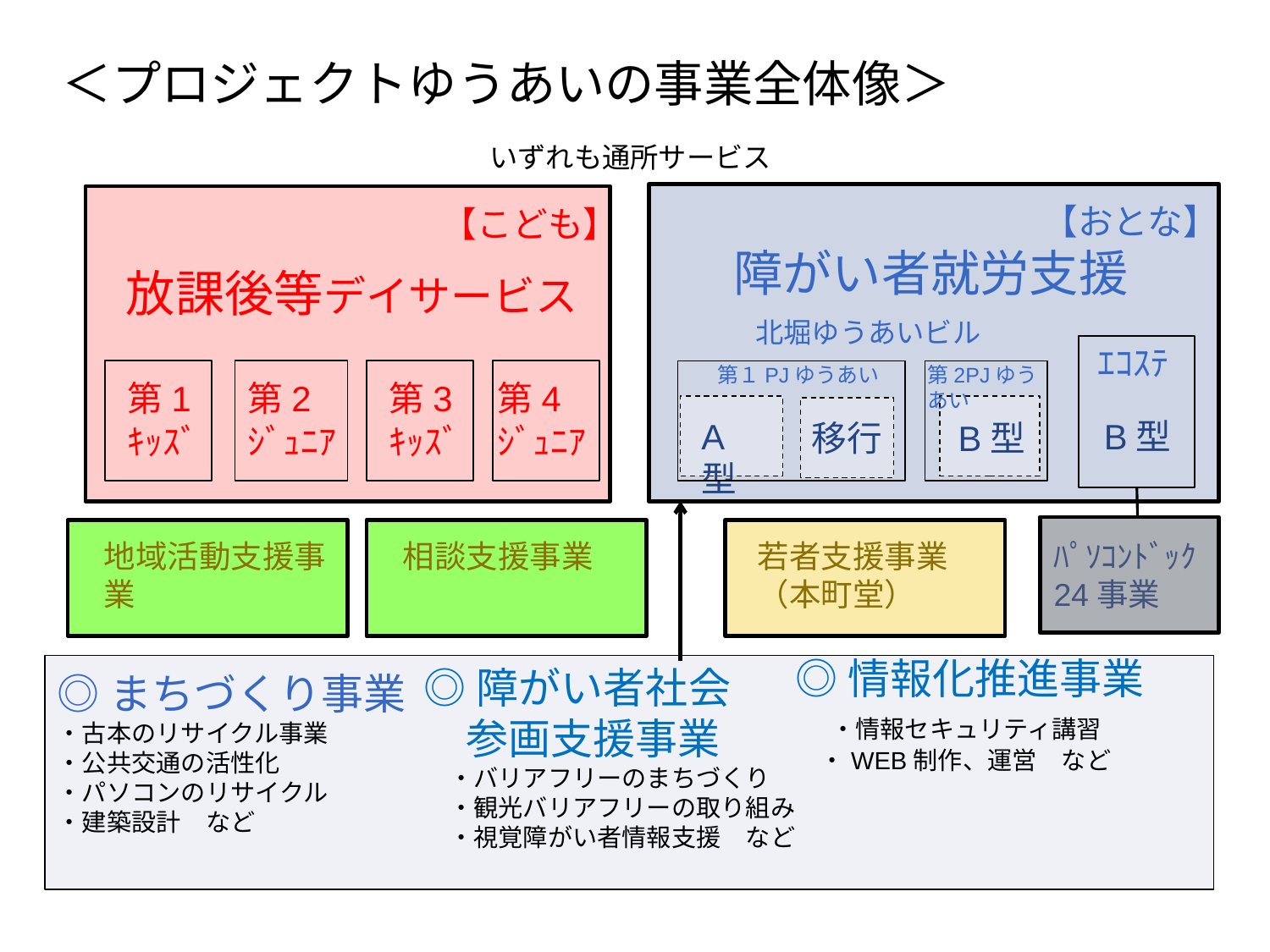

＜プロジェクトゆうあいの事業全体像＞
いずれも通所サービス

【おとな】
【こども】
障がい者就労支援
放課後等デイサービス
北堀ゆうあいビル
ｴｺｽﾃ

第１PJゆうあい
第2PJゆうあい

第1
ｷｯｽﾞ
第2
ｼﾞｭﾆｱ
第3
ｷｯｽﾞ
第4
ｼﾞｭﾆｱ

A型
B型
B型
移行

地域活動支援事業
相談支援事業

若者支援事業
（本町堂）
ﾊﾟｿｺﾝﾄﾞｯｸ
24事業
◎情報化推進事業
　・情報セキュリティ講習
　・WEB制作、運営　など

◎障がい者社会
　参画支援事業
　・バリアフリーのまちづくり
　・観光バリアフリーの取り組み
　・視覚障がい者情報支援　など

◎まちづくり事業
・古本のリサイクル事業
・公共交通の活性化
・パソコンのリサイクル
・建築設計　など